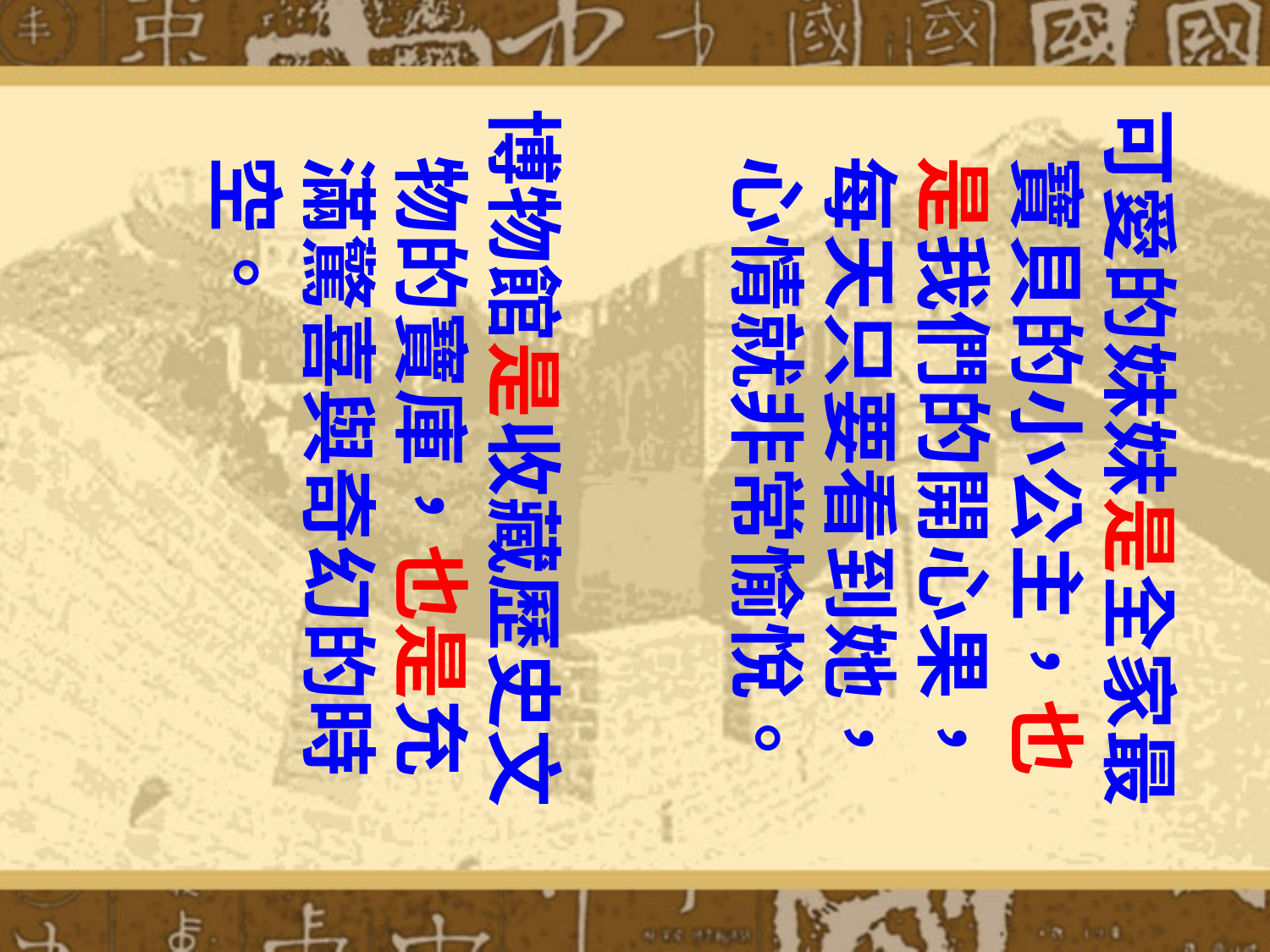

可愛的妹妹是全家最寶貝的小公主，也是我們的開心果，每天只要看到她，心情就非常愉悅。
博物館是收藏歷史文物的寶庫，也是充滿驚喜與奇幻的時空。